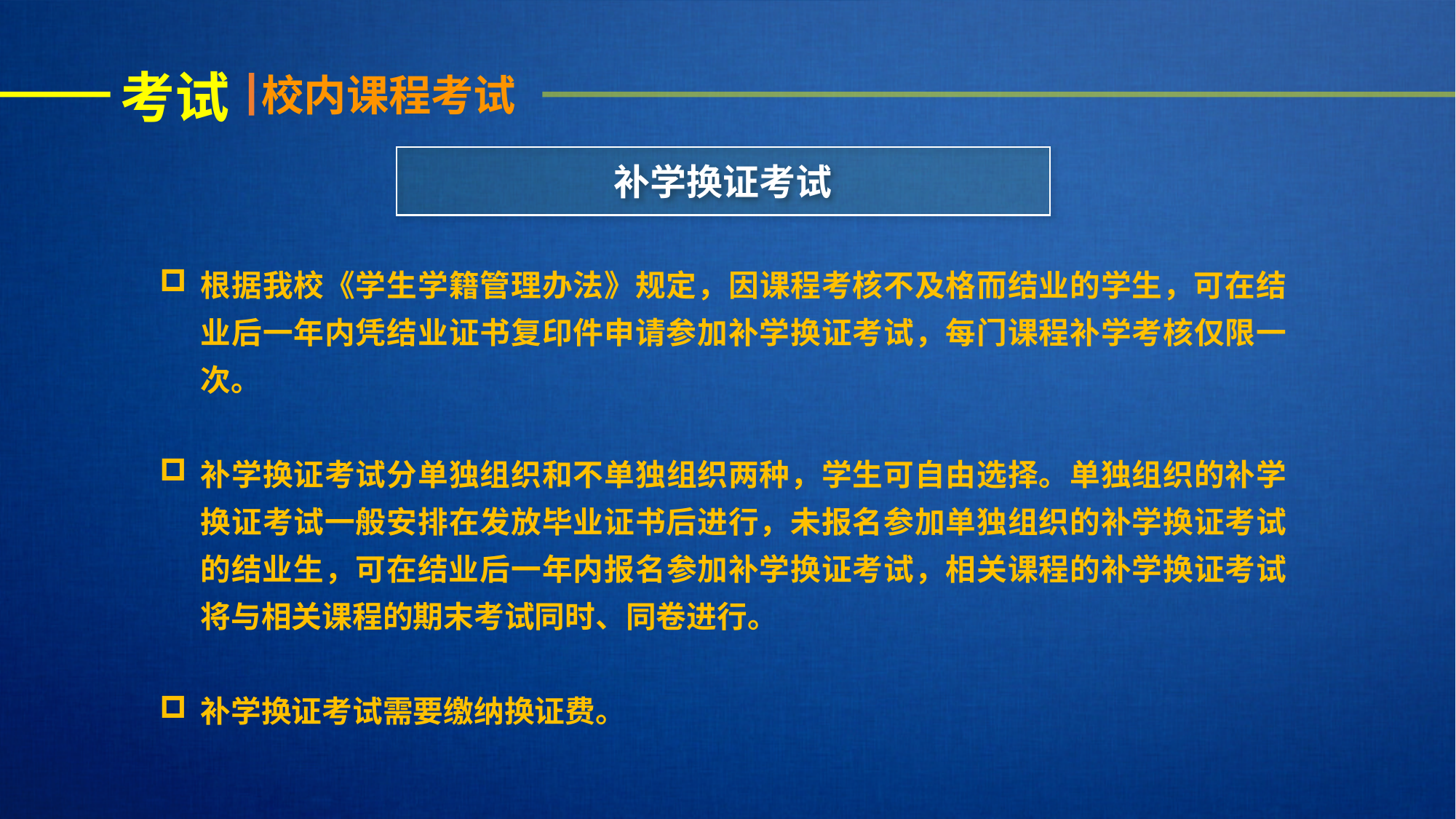

考试
校内课程考试

补学换证考试
根据我校《学生学籍管理办法》规定，因课程考核不及格而结业的学生，可在结业后一年内凭结业证书复印件申请参加补学换证考试，每门课程补学考核仅限一次。

补学换证考试分单独组织和不单独组织两种，学生可自由选择。单独组织的补学换证考试一般安排在发放毕业证书后进行，未报名参加单独组织的补学换证考试的结业生，可在结业后一年内报名参加补学换证考试，相关课程的补学换证考试将与相关课程的期末考试同时、同卷进行。

补学换证考试需要缴纳换证费。